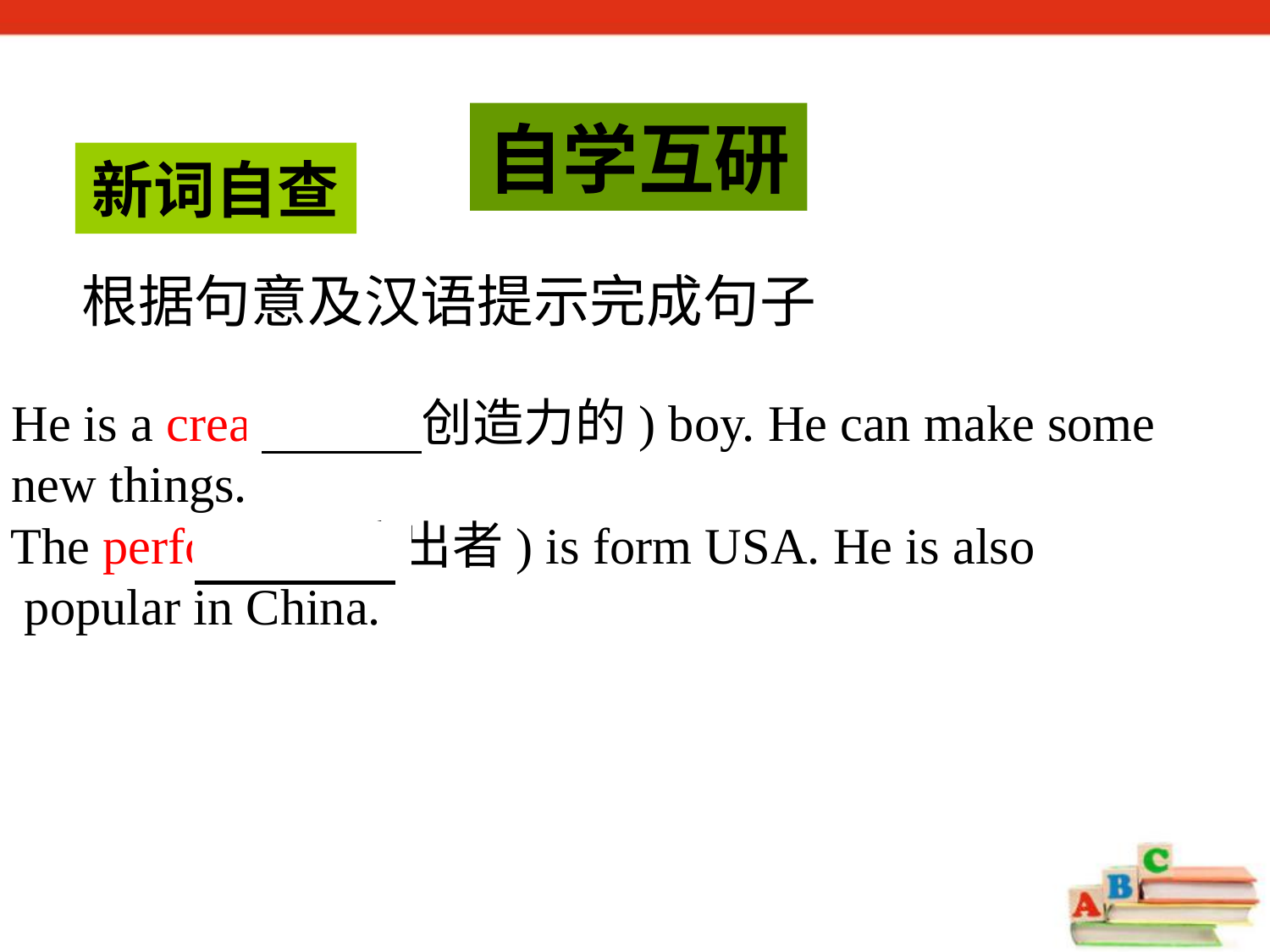

自学互研
新词自查
根据句意及汉语提示完成句子
1. He is a creative (有创造力的) boy. He can make some
    new things.
2. The performer (演出者) is form USA. He is also
     popular in China.